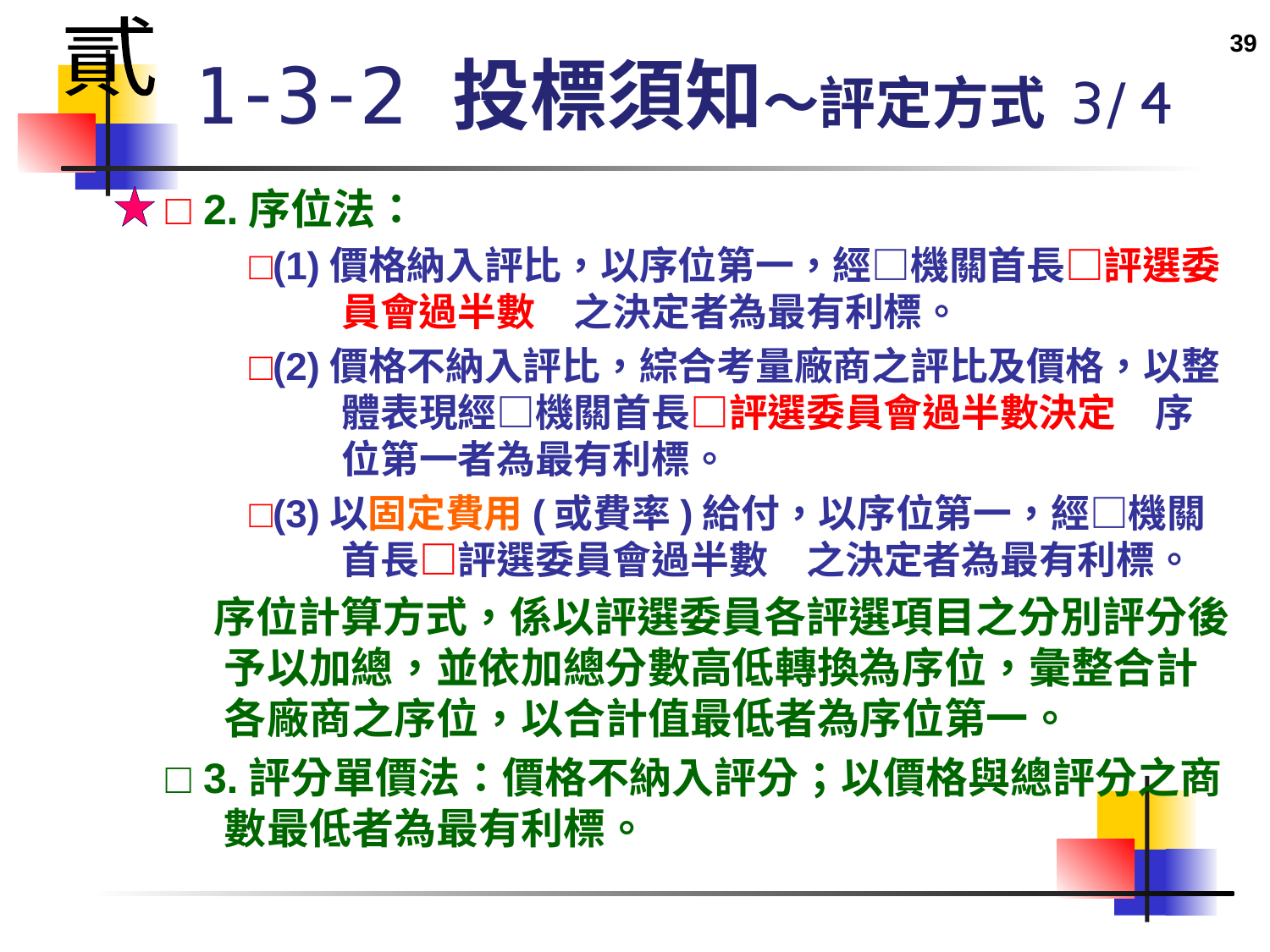

39
貳
# 1-3-2 投標須知～評定方式 3/4
□ 2.序位法：
□(1)價格納入評比，以序位第一，經□機關首長□評選委員會過半數　之決定者為最有利標。
□(2)價格不納入評比，綜合考量廠商之評比及價格，以整體表現經□機關首長□評選委員會過半數決定　序位第一者為最有利標。
□(3)以固定費用(或費率)給付，以序位第一，經□機關首長□評選委員會過半數　之決定者為最有利標。
    序位計算方式，係以評選委員各評選項目之分別評分後予以加總，並依加總分數高低轉換為序位，彙整合計各廠商之序位，以合計值最低者為序位第一。
□ 3.評分單價法：價格不納入評分；以價格與總評分之商數最低者為最有利標。